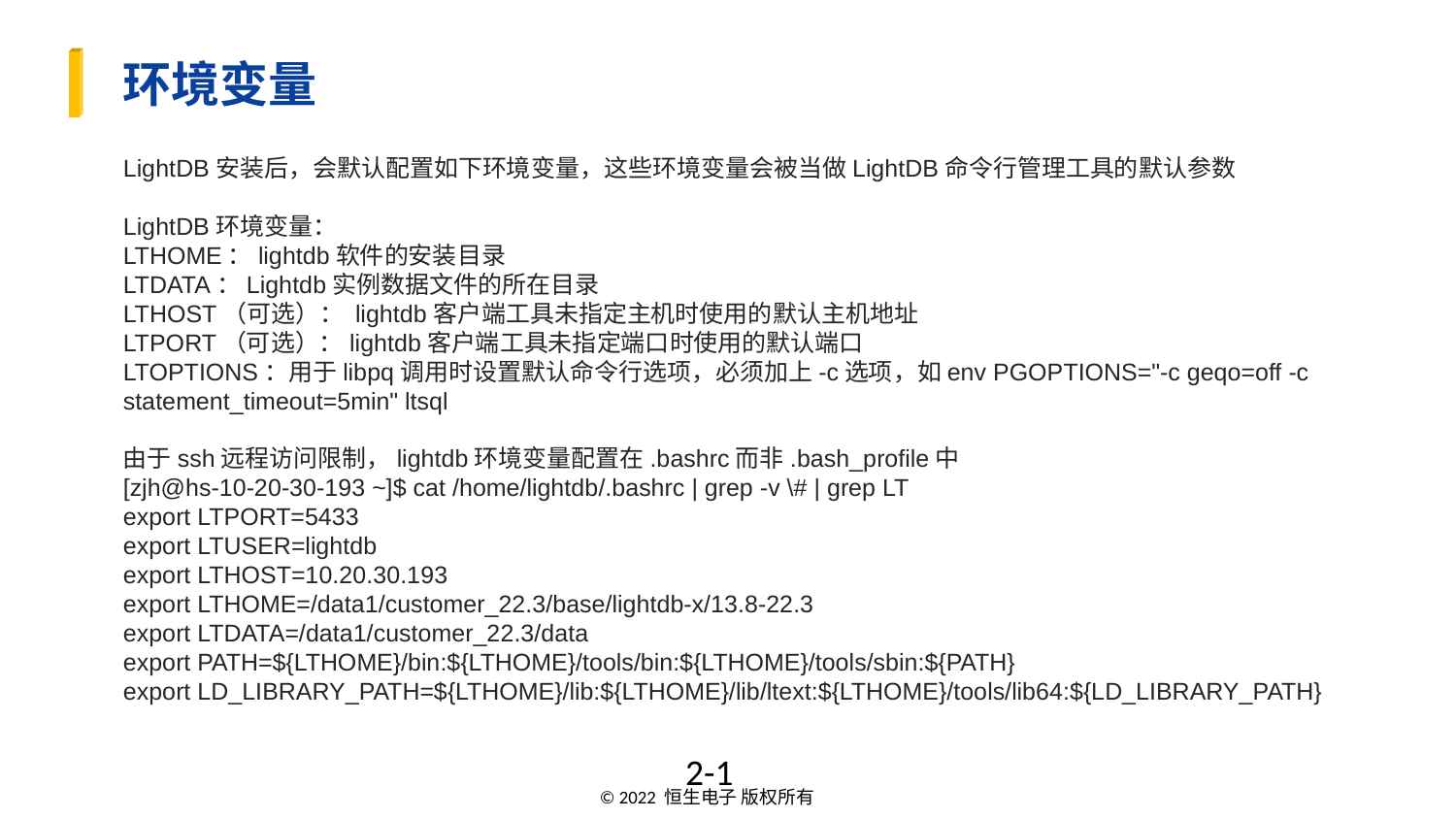

环境变量
LightDB安装后，会默认配置如下环境变量，这些环境变量会被当做LightDB命令行管理工具的默认参数

LightDB环境变量：
LTHOME：lightdb软件的安装目录
LTDATA：Lightdb实例数据文件的所在目录
LTHOST（可选）： lightdb客户端工具未指定主机时使用的默认主机地址
LTPORT（可选）：lightdb客户端工具未指定端口时使用的默认端口
LTOPTIONS：用于libpq调用时设置默认命令行选项，必须加上-c选项，如env PGOPTIONS="-c geqo=off -c statement_timeout=5min" ltsql

由于ssh远程访问限制，lightdb环境变量配置在.bashrc而非.bash_profile中
[zjh@hs-10-20-30-193 ~]$ cat /home/lightdb/.bashrc | grep -v \# | grep LT
export LTPORT=5433
export LTUSER=lightdb
export LTHOST=10.20.30.193
export LTHOME=/data1/customer_22.3/base/lightdb-x/13.8-22.3
export LTDATA=/data1/customer_22.3/data
export PATH=${LTHOME}/bin:${LTHOME}/tools/bin:${LTHOME}/tools/sbin:${PATH}
export LD_LIBRARY_PATH=${LTHOME}/lib:${LTHOME}/lib/ltext:${LTHOME}/tools/lib64:${LD_LIBRARY_PATH}
2-1